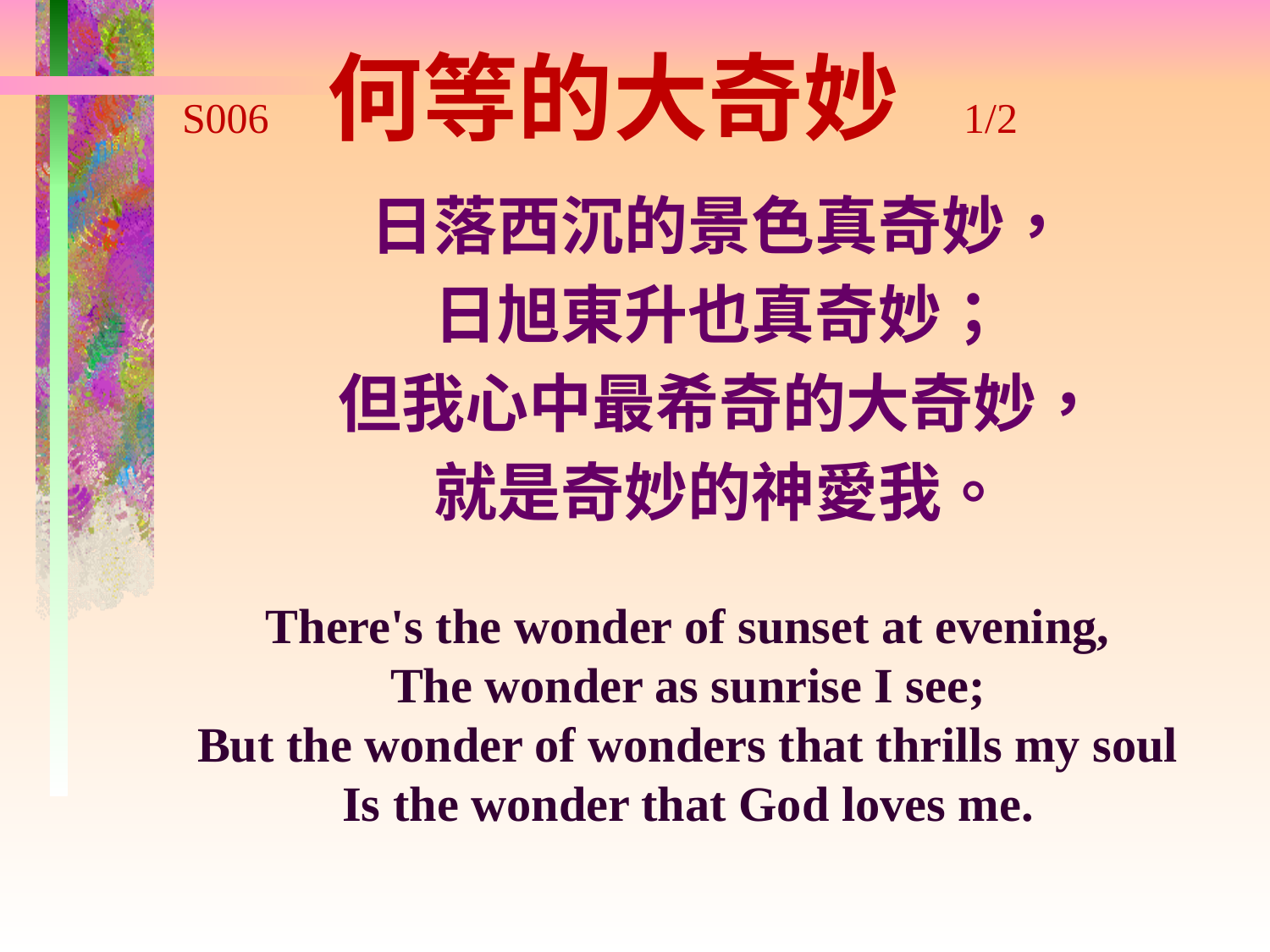

# S006      何等的大奇妙    1/2
日落西沉的景色真奇妙，
日旭東升也真奇妙；
但我心中最希奇的大奇妙，
就是奇妙的神愛我。
There's the wonder of sunset at evening,
The wonder as sunrise I see;
But the wonder of wonders that thrills my soul
Is the wonder that God loves me.